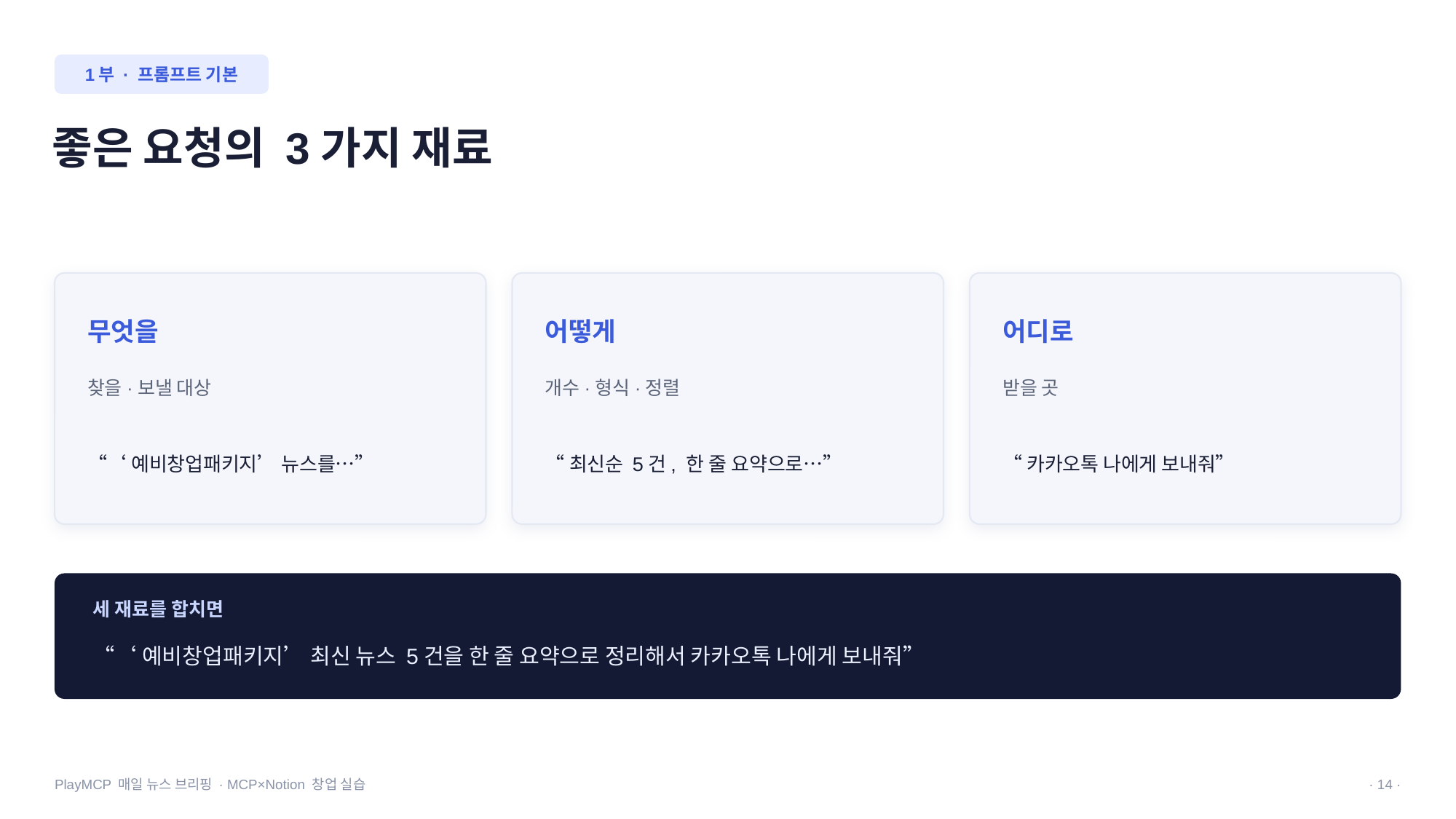

1부 · 프롬프트 기본
좋은 요청의 3가지 재료

무엇을
어떻게
어디로
찾을·보낼 대상
개수·형식·정렬
받을 곳
“‘예비창업패키지’ 뉴스를…”
“최신순 5건, 한 줄 요약으로…”
“카카오톡 나에게 보내줘”

세 재료를 합치면
“‘예비창업패키지’ 최신 뉴스 5건을 한 줄 요약으로 정리해서 카카오톡 나에게 보내줘”
PlayMCP 매일 뉴스 브리핑 · MCP×Notion 창업 실습
· 14 ·